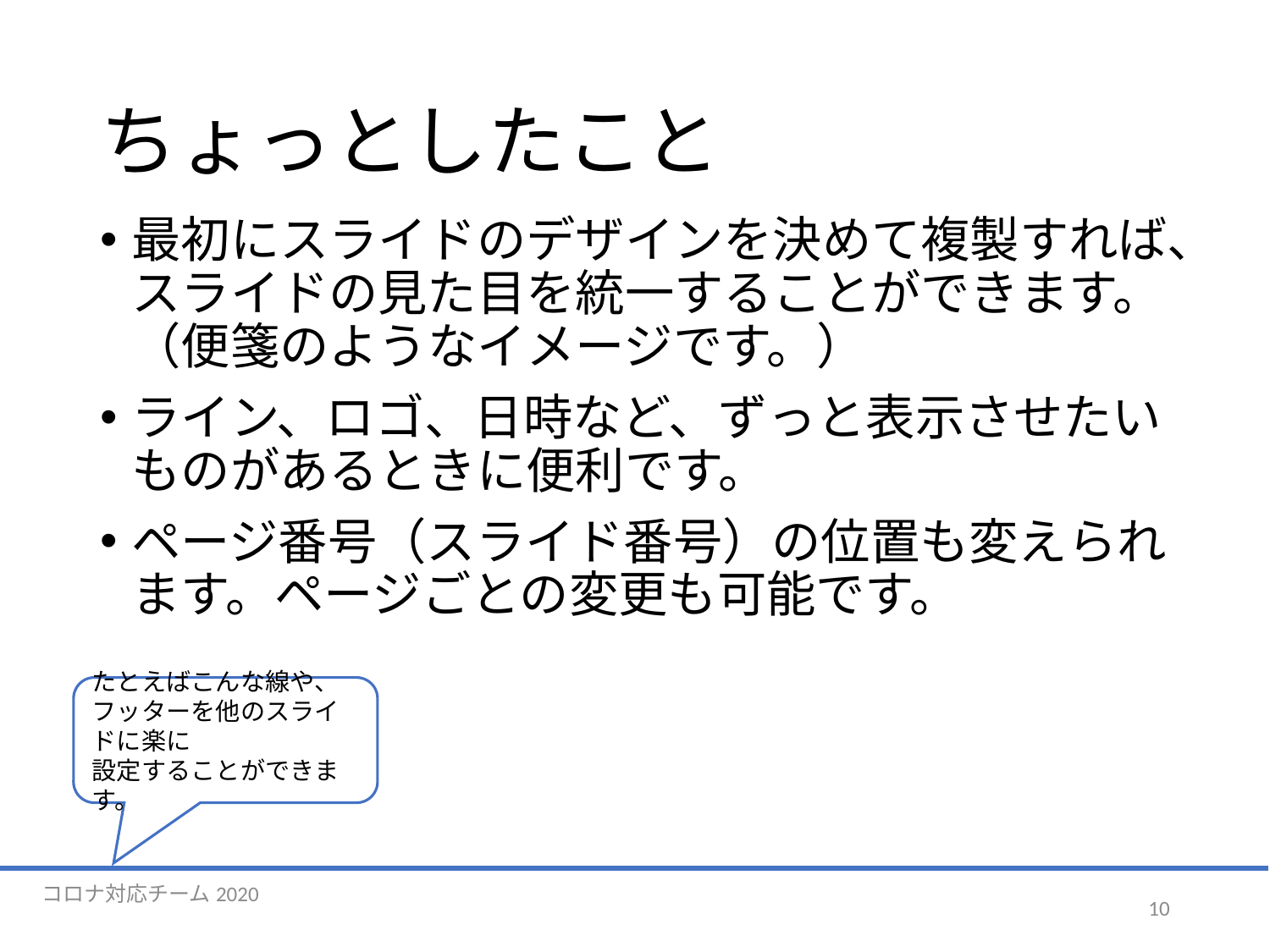

# ちょっとしたこと
最初にスライドのデザインを決めて複製すれば、スライドの見た目を統一することができます。（便箋のようなイメージです。）
ライン、ロゴ、日時など、ずっと表示させたいものがあるときに便利です。
ページ番号（スライド番号）の位置も変えられます。ページごとの変更も可能です。
たとえばこんな線や、フッターを他のスライドに楽に
設定することができます。
コロナ対応チーム2020
10